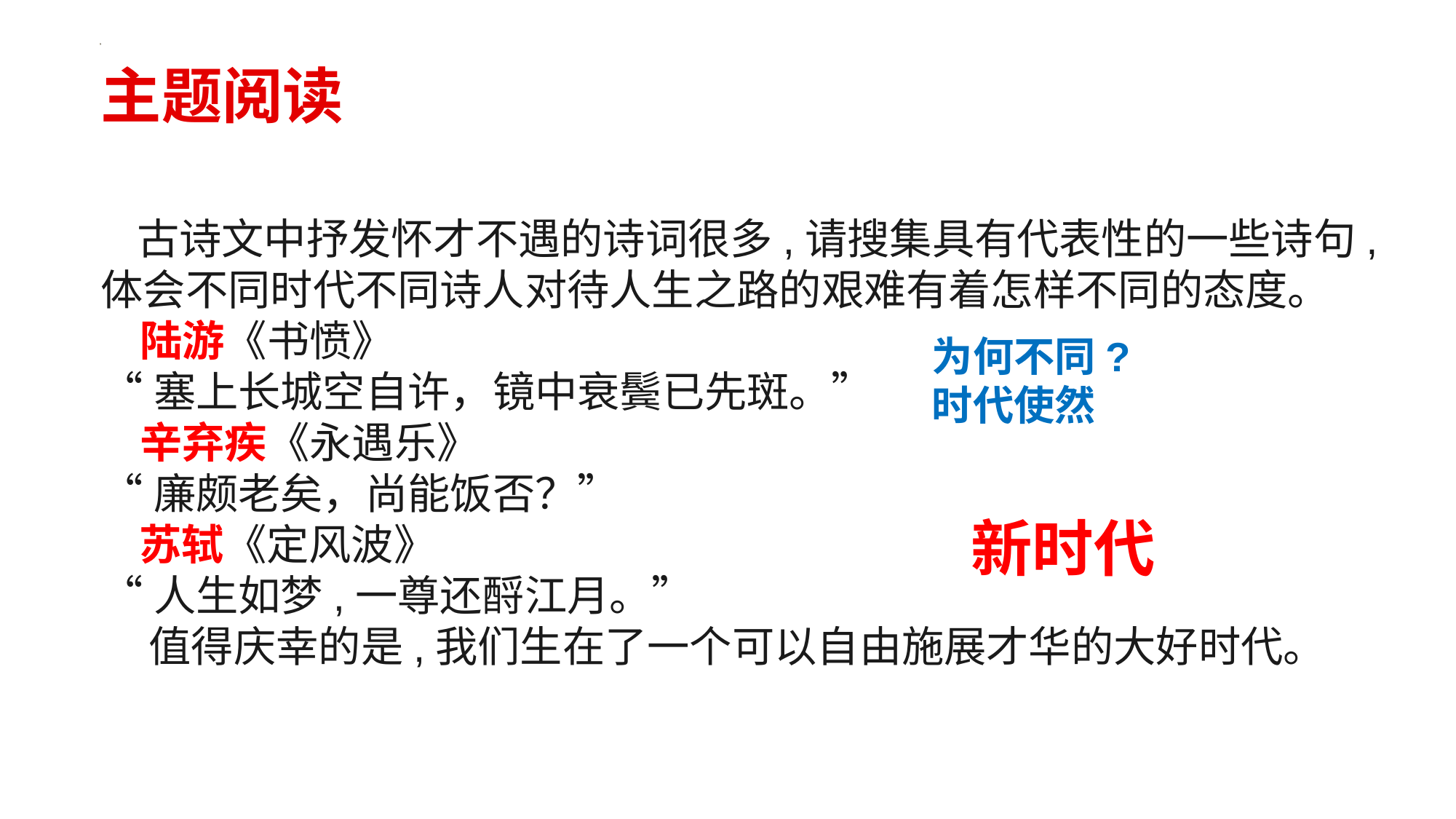

主题阅读
    古诗文中抒发怀才不遇的诗词很多,请搜集具有代表性的一些诗句,体会不同时代不同诗人对待人生之路的艰难有着怎样不同的态度。
   陆游《书愤》
“塞上长城空自许，镜中衰鬓已先斑。”
   辛弃疾《永遇乐》
“廉颇老矣，尚能饭否？”
   苏轼《定风波》
“人生如梦,一尊还酹江月。”
    值得庆幸的是,我们生在了一个可以自由施展才华的大好时代。
为何不同?
时代使然
新时代